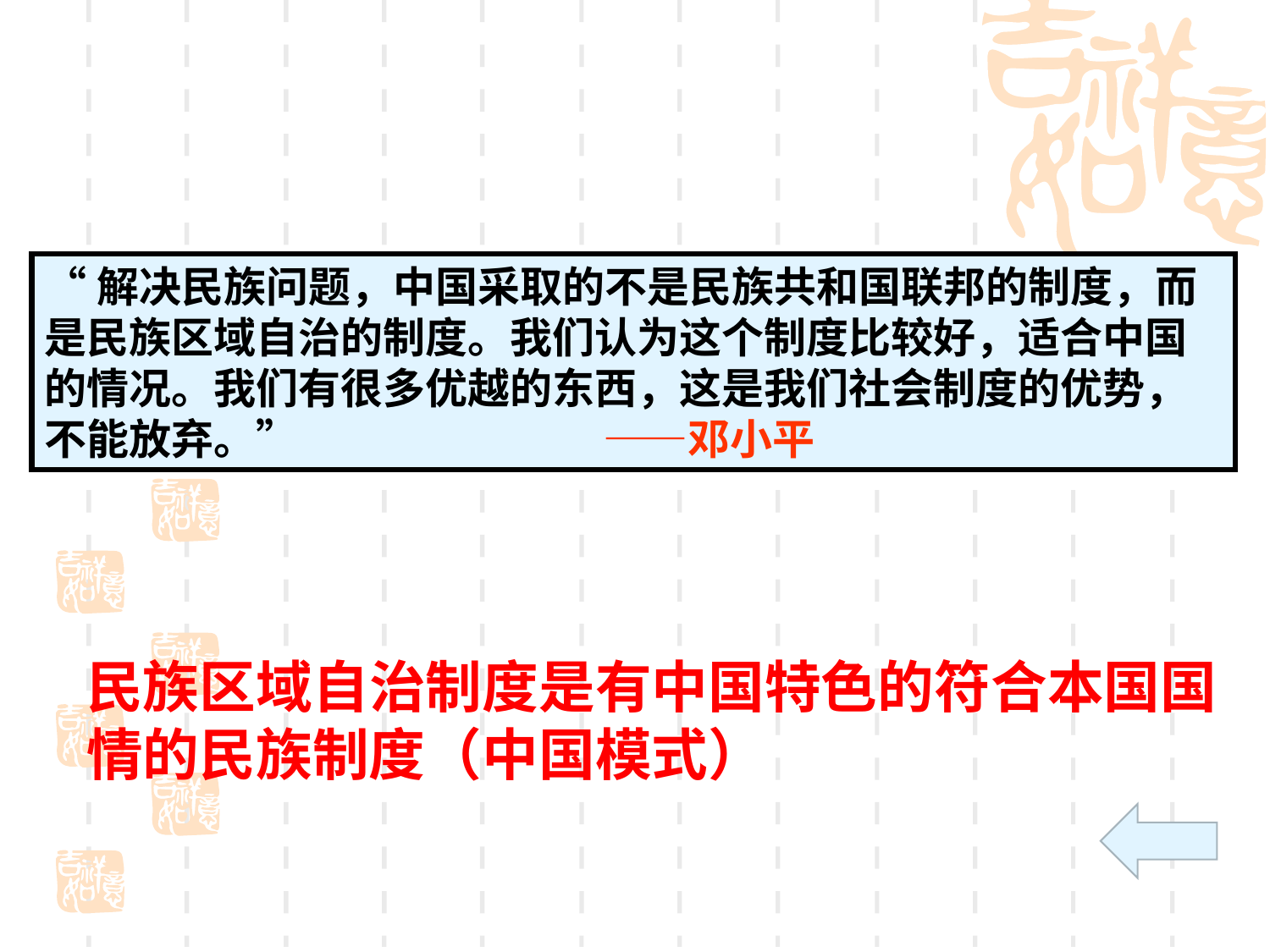

“解决民族问题，中国采取的不是民族共和国联邦的制度，而是民族区域自治的制度。我们认为这个制度比较好，适合中国的情况。我们有很多优越的东西，这是我们社会制度的优势，不能放弃。”                                ——邓小平

民族区域自治制度是有中国特色的符合本国国情的民族制度（中国模式）